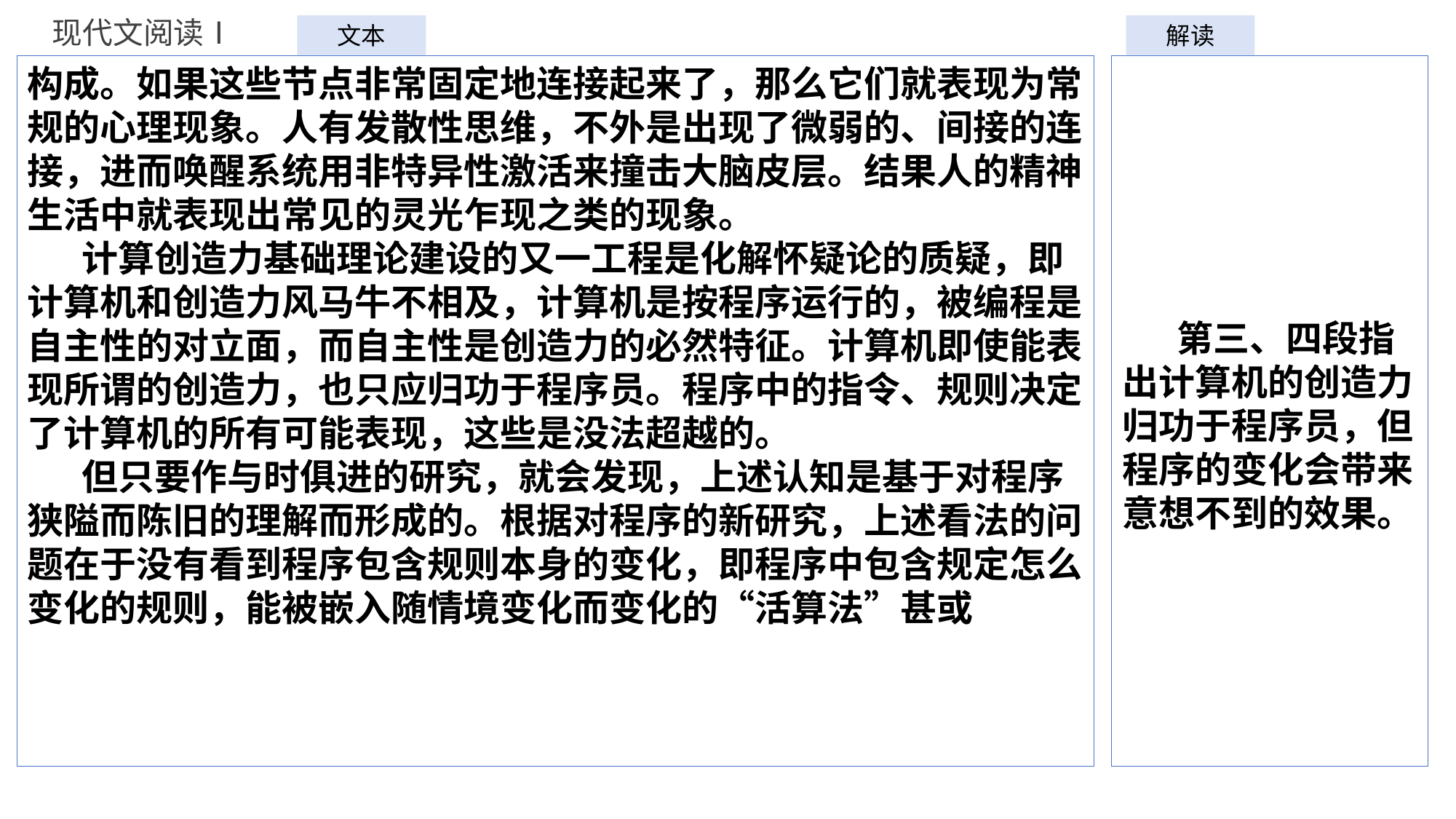

现代文阅读Ⅰ
文本
解读
构成。如果这些节点非常固定地连接起来了，那么它们就表现为常规的心理现象。人有发散性思维，不外是出现了微弱的、间接的连接，进而唤醒系统用非特异性激活来撞击大脑皮层。结果人的精神生活中就表现出常见的灵光乍现之类的现象。
计算创造力基础理论建设的又一工程是化解怀疑论的质疑，即计算机和创造力风马牛不相及，计算机是按程序运行的，被编程是自主性的对立面，而自主性是创造力的必然特征。计算机即使能表现所谓的创造力，也只应归功于程序员。程序中的指令、规则决定了计算机的所有可能表现，这些是没法超越的。
但只要作与时俱进的研究，就会发现，上述认知是基于对程序狭隘而陈旧的理解而形成的。根据对程序的新研究，上述看法的问题在于没有看到程序包含规则本身的变化，即程序中包含规定怎么变化的规则，能被嵌入随情境变化而变化的“活算法”甚或

第三、四段指出计算机的创造力归功于程序员，但程序的变化会带来意想不到的效果。